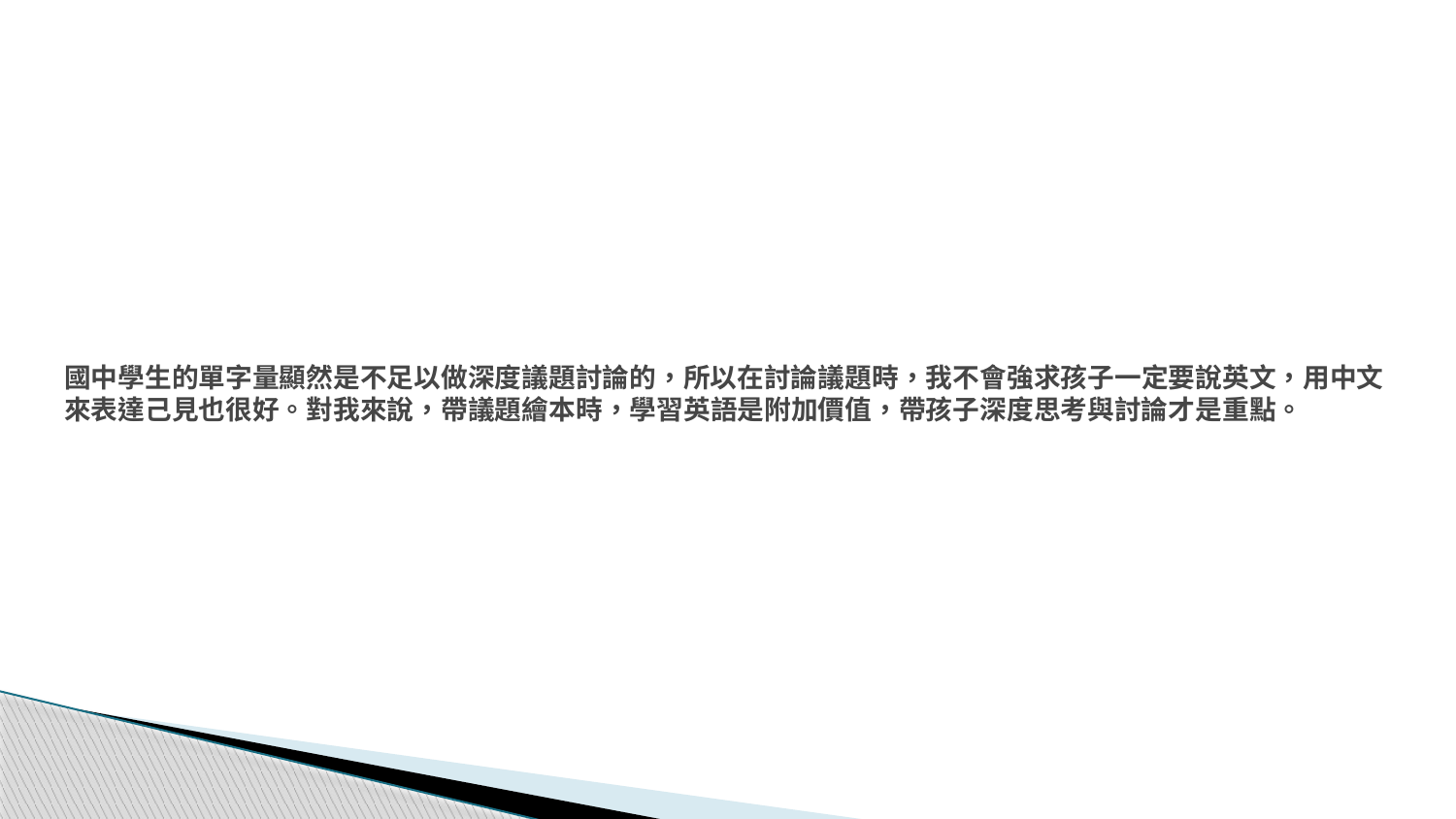

# 國中學生的單字量顯然是不足以做深度議題討論的，所以在討論議題時，我不會強求孩子一定要說英文，用中文來表達己見也很好。對我來說，帶議題繪本時，學習英語是附加價值，帶孩子深度思考與討論才是重點。